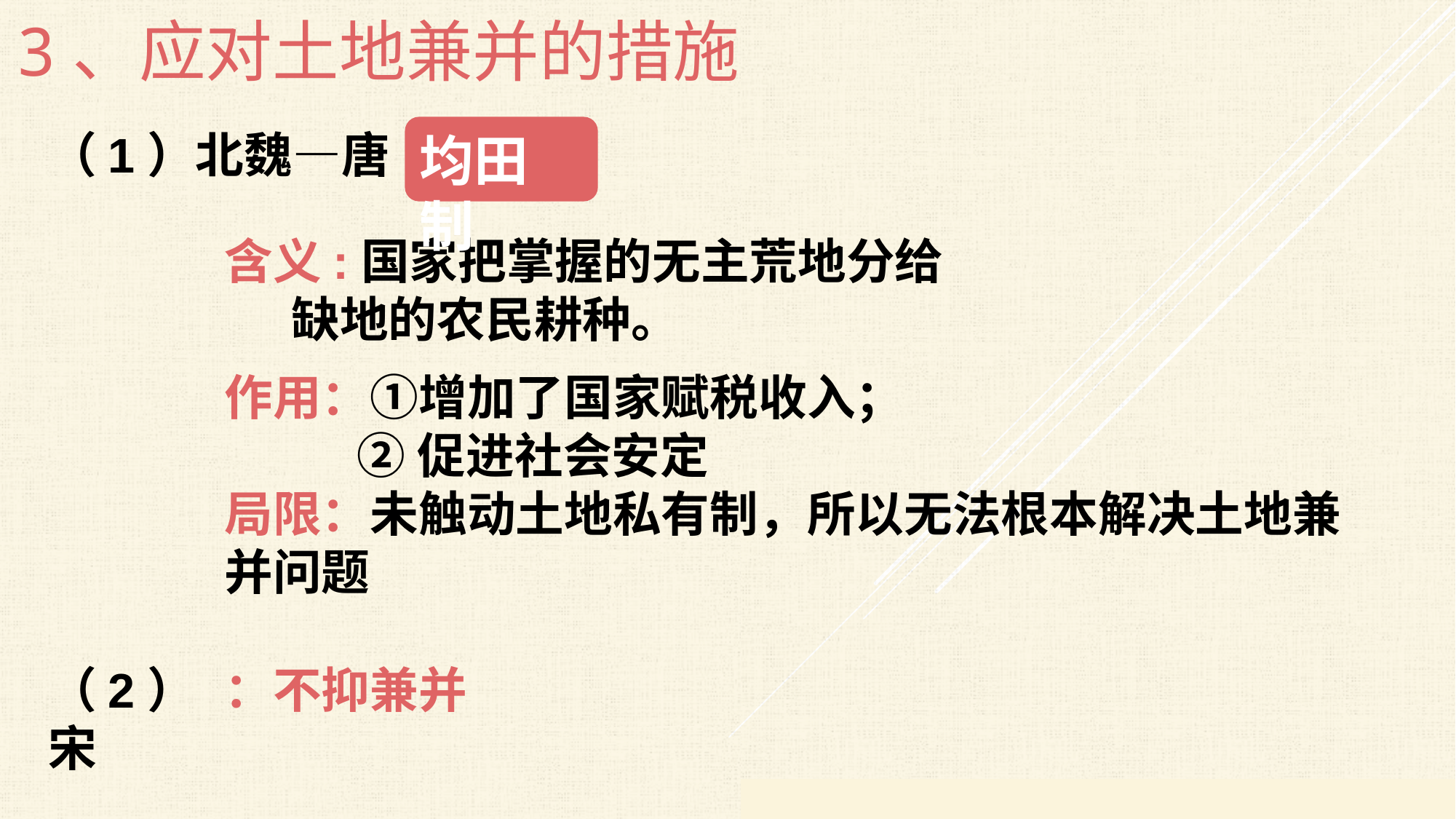

3、应对土地兼并的措施
均田制
（1）北魏—唐
含义:国家把掌握的无主荒地分给
     缺地的农民耕种。
作用：①增加了国家赋税收入；
            ②促进社会安定
局限：未触动土地私有制，所以无法根本解决土地兼并问题
（2）宋
：不抑兼并